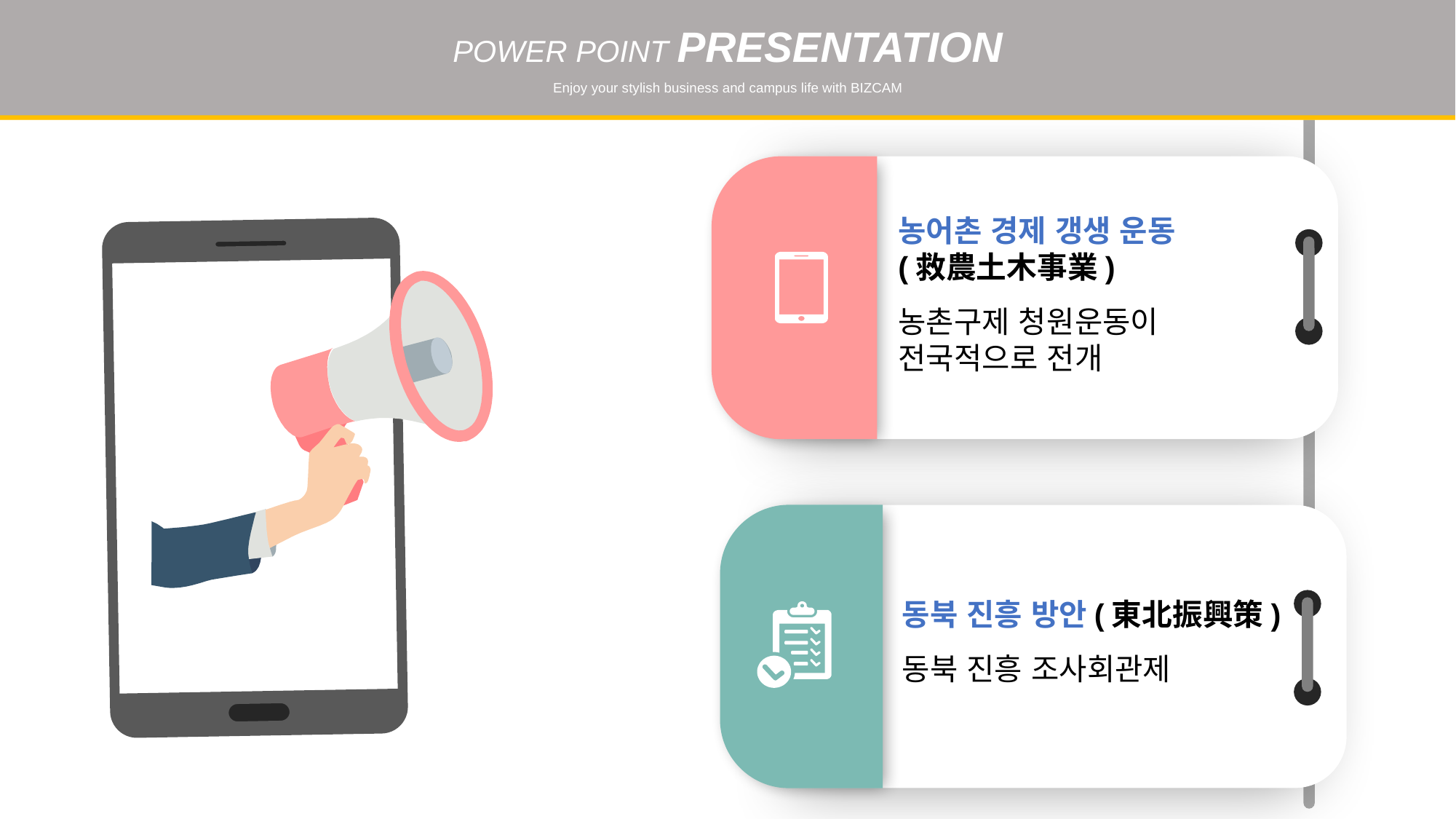

POWER POINT PRESENTATION
Enjoy your stylish business and campus life with BIZCAM

농어촌 경제 갱생 운동
(救農土木事業)

농촌구제 청원운동이 전국적으로 전개

농촌구제 청원운동

동북 진흥 방안(東北振興策)

동북 진흥 조사회관제